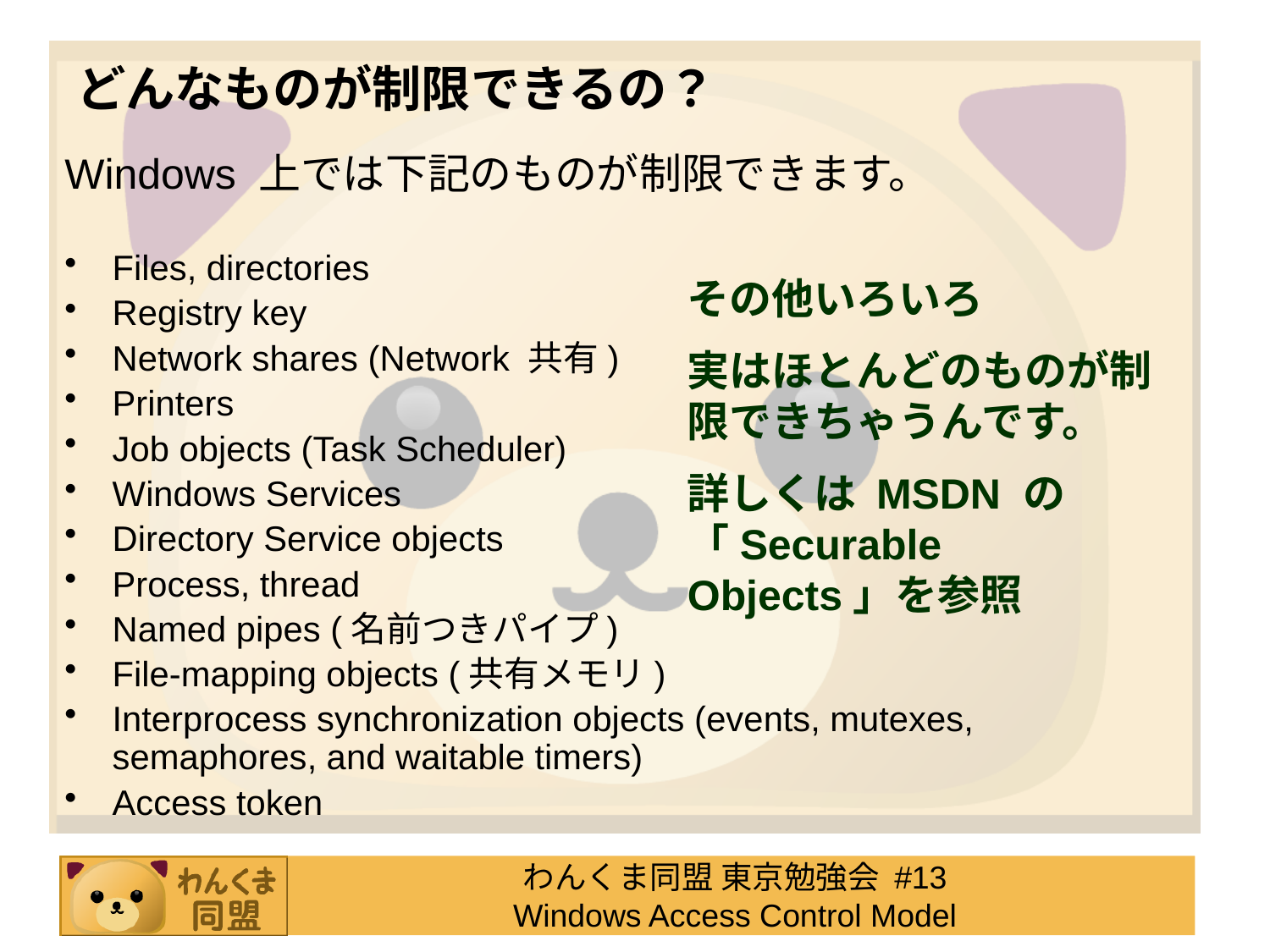

# どんなものが制限できるの？
Windows 上では下記のものが制限できます。

Files, directories
Registry key
Network shares (Network 共有)
Printers
Job objects (Task Scheduler)
Windows Services
Directory Service objects
Process, thread
Named pipes (名前つきパイプ)
File-mapping objects (共有メモリ)
Interprocess synchronization objects (events, mutexes, semaphores, and waitable timers)
Access token

その他いろいろ
実はほとんどのものが制限できちゃうんです。
詳しくは MSDN の「Securable Objects」を参照